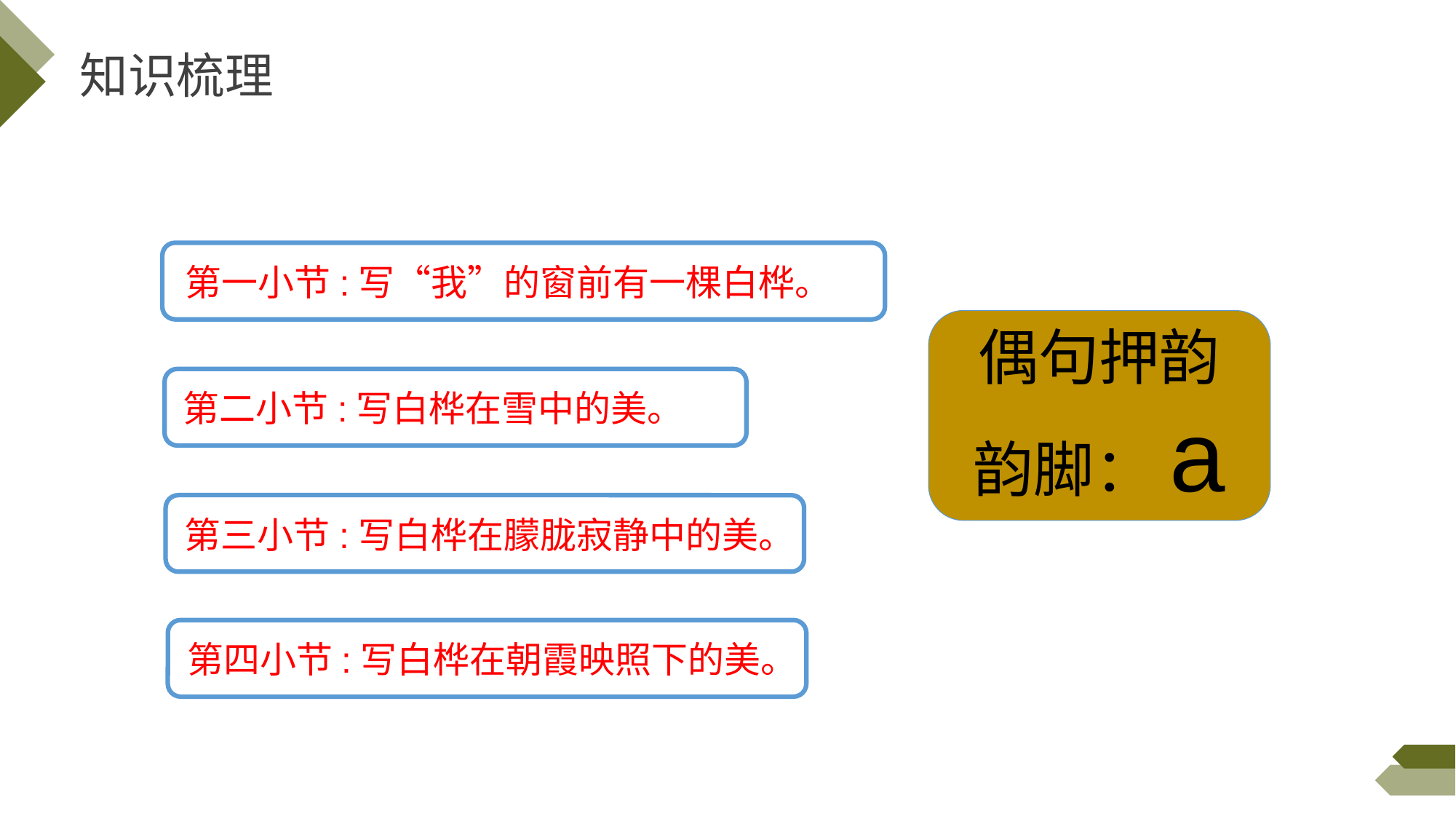

知识梳理

第一小节:写“我”的窗前有一棵白桦。
偶句押韵韵脚：a

第二小节:写白桦在雪中的美。

第三小节:写白桦在朦胧寂静中的美。

第四小节:写白桦在朝霞映照下的美。